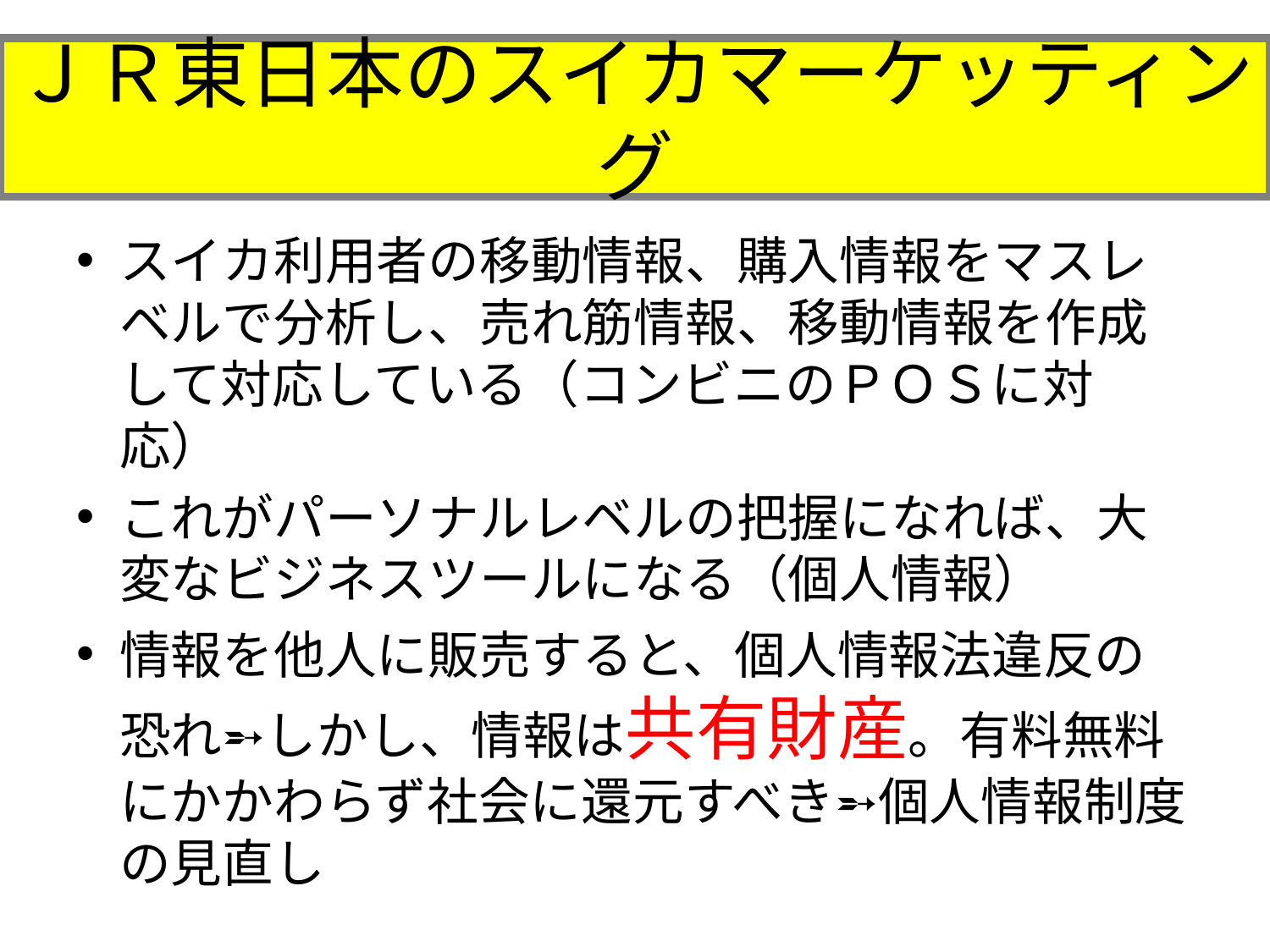

# ＪＲ東日本のスイカマーケッティング
スイカ利用者の移動情報、購入情報をマスレベルで分析し、売れ筋情報、移動情報を作成して対応している（コンビニのＰＯＳに対応）
これがパーソナルレベルの把握になれば、大変なビジネスツールになる（個人情報）
情報を他人に販売すると、個人情報法違反の恐れ➵しかし、情報は共有財産。有料無料にかかわらず社会に還元すべき➵個人情報制度の見直し